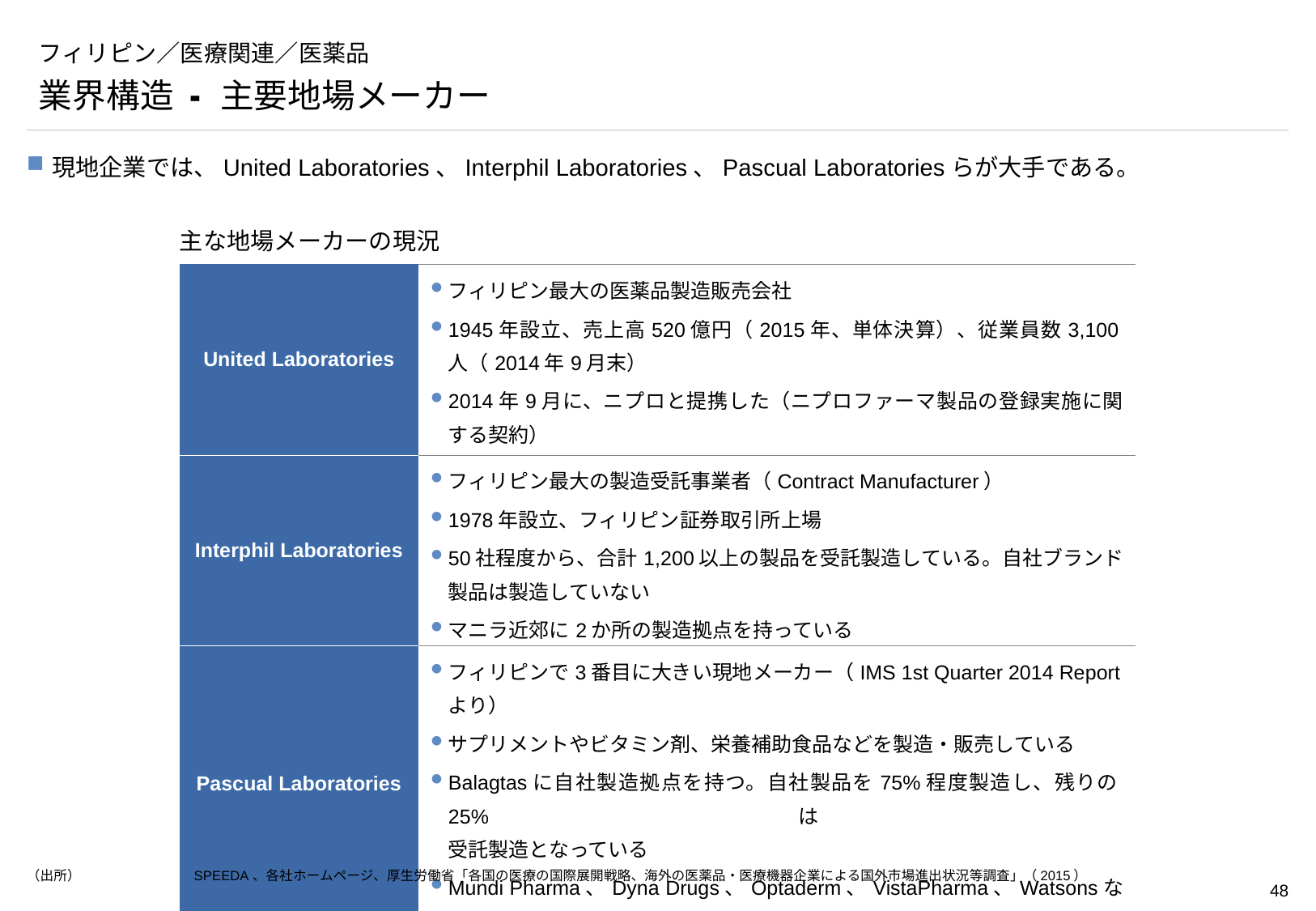

# フィリピン／医療関連／医薬品
業界構造 - 主要地場メーカー
現地企業では、United Laboratories、Interphil Laboratories、Pascual Laboratoriesらが大手である。
主な地場メーカーの現況
| United Laboratories | フィリピン最大の医薬品製造販売会社 1945年設立、売上高520億円（2015年、単体決算）、従業員数3,100人（2014年9月末） 2014年9月に、ニプロと提携した（ニプロファーマ製品の登録実施に関する契約） |
| --- | --- |
| Interphil Laboratories | フィリピン最大の製造受託事業者（Contract Manufacturer） 1978年設立、フィリピン証券取引所上場 50社程度から、合計1,200以上の製品を受託製造している。自社ブランド製品は製造していない マニラ近郊に2か所の製造拠点を持っている |
| Pascual Laboratories | フィリピンで3番目に大きい現地メーカー（IMS 1st Quarter 2014 Reportより） サプリメントやビタミン剤、栄養補助食品などを製造・販売している Balagtasに自社製造拠点を持つ。自社製品を75%程度製造し、残りの25%は 受託製造となっている Mundi Pharma、Dyna Drugs、Optaderm、VistaPharma、Watsonsなどから 製造受託している |
（出所）	SPEEDA、各社ホームページ、厚生労働省「各国の医療の国際展開戦略、海外の医薬品・医療機器企業による国外市場進出状況等調査」（2015）